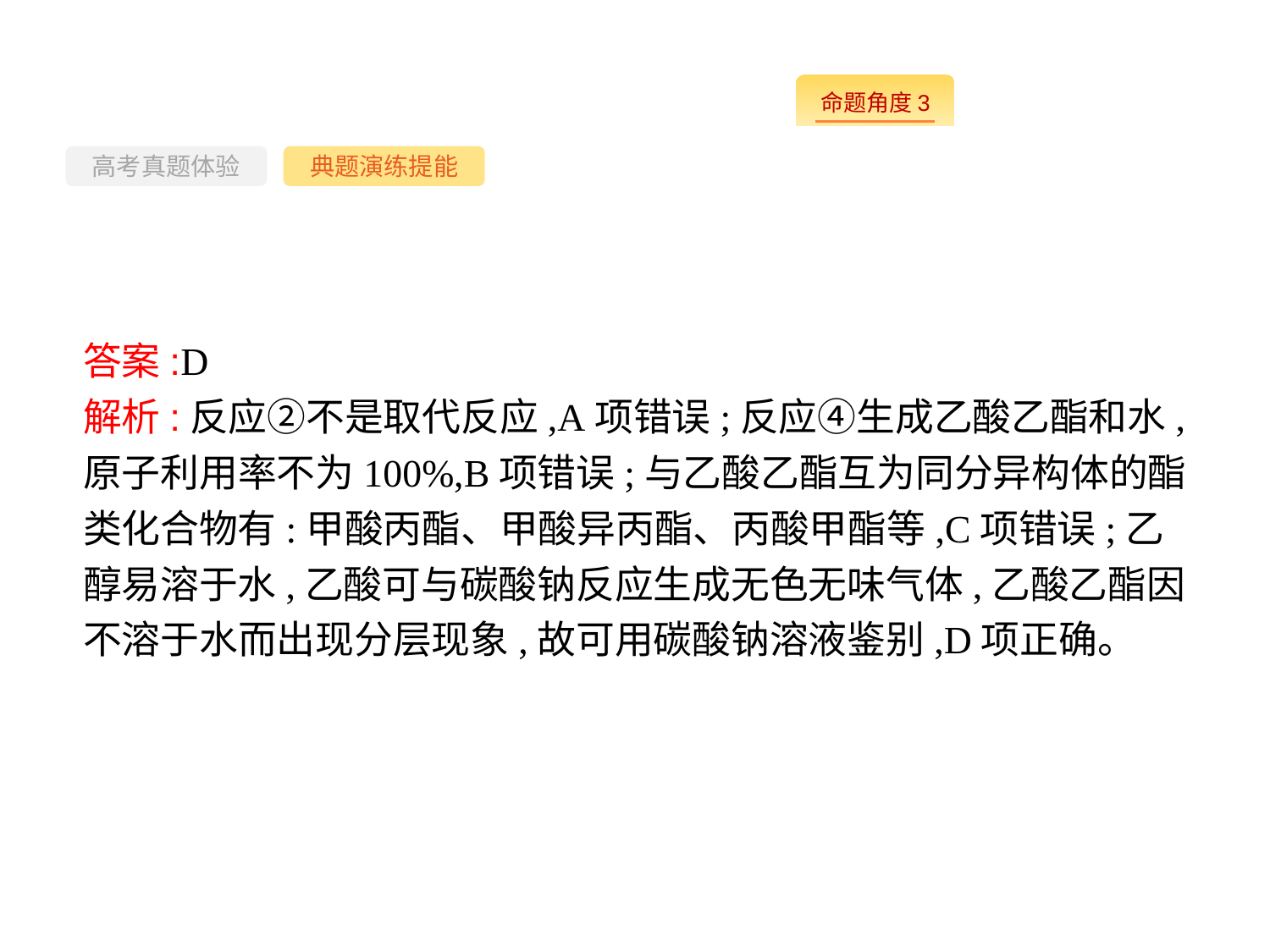

-50-
高考真题体验
典题演练提能
答案:D
解析:反应②不是取代反应,A项错误;反应④生成乙酸乙酯和水,原子利用率不为100%,B项错误;与乙酸乙酯互为同分异构体的酯类化合物有:甲酸丙酯、甲酸异丙酯、丙酸甲酯等,C项错误;乙醇易溶于水,乙酸可与碳酸钠反应生成无色无味气体,乙酸乙酯因不溶于水而出现分层现象,故可用碳酸钠溶液鉴别,D项正确。